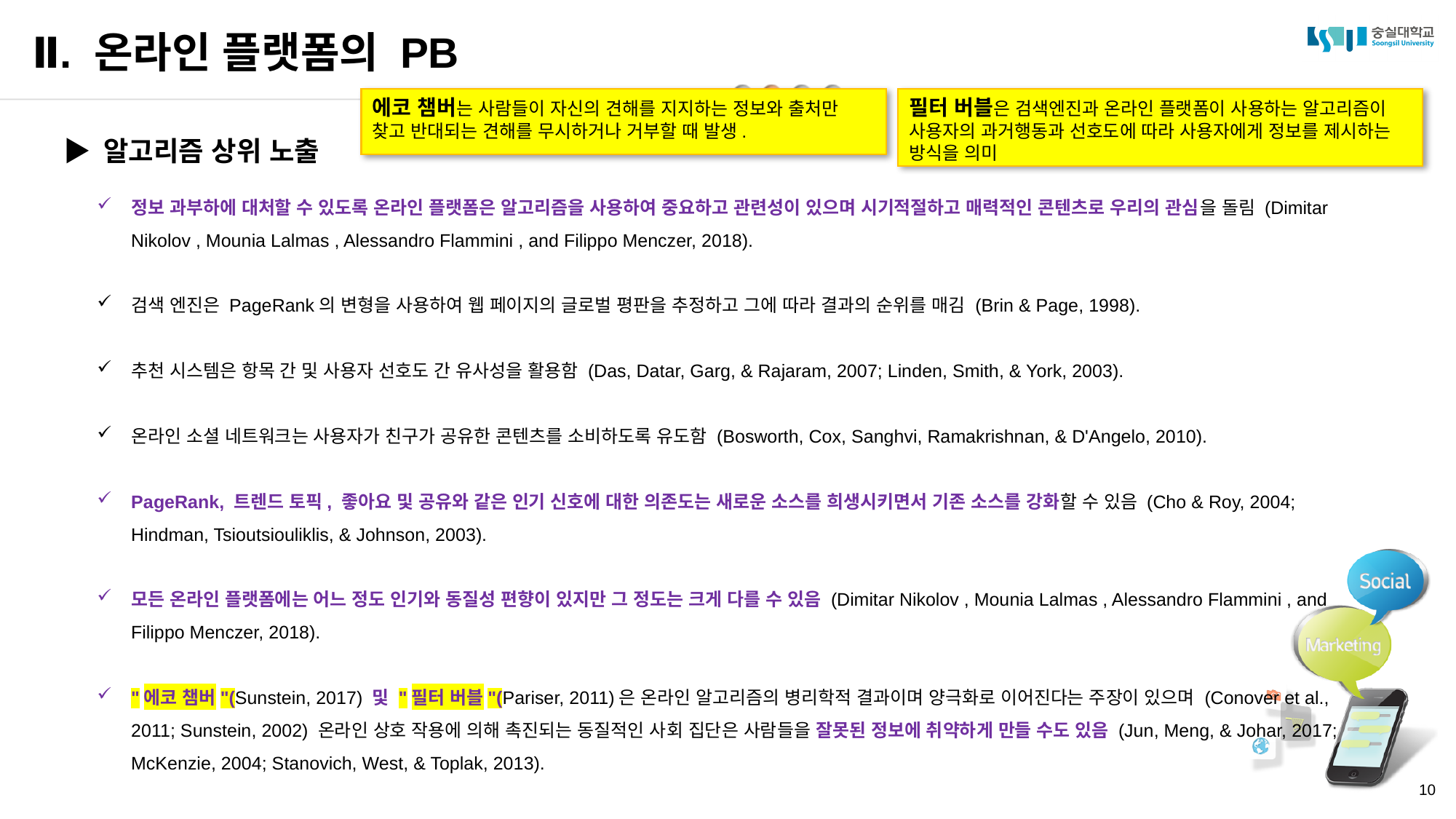

Ⅱ. 온라인 플랫폼의 PB
에코 챔버는 사람들이 자신의 견해를 지지하는 정보와 출처만 찾고 반대되는 견해를 무시하거나 거부할 때 발생.
필터 버블은 검색엔진과 온라인 플랫폼이 사용하는 알고리즘이 사용자의 과거행동과 선호도에 따라 사용자에게 정보를 제시하는 방식을 의미
▶ 알고리즘 상위 노출
정보 과부하에 대처할 수 있도록 온라인 플랫폼은 알고리즘을 사용하여 중요하고 관련성이 있으며 시기적절하고 매력적인 콘텐츠로 우리의 관심을 돌림 (Dimitar Nikolov , Mounia Lalmas , Alessandro Flammini , and Filippo Menczer, 2018).

검색 엔진은 PageRank의 변형을 사용하여 웹 페이지의 글로벌 평판을 추정하고 그에 따라 결과의 순위를 매김 (Brin & Page, 1998).

추천 시스템은 항목 간 및 사용자 선호도 간 유사성을 활용함 (Das, Datar, Garg, & Rajaram, 2007; Linden, Smith, & York, 2003).

온라인 소셜 네트워크는 사용자가 친구가 공유한 콘텐츠를 소비하도록 유도함 (Bosworth, Cox, Sanghvi, Ramakrishnan, & D'Angelo, 2010).

PageRank, 트렌드 토픽, 좋아요 및 공유와 같은 인기 신호에 대한 의존도는 새로운 소스를 희생시키면서 기존 소스를 강화할 수 있음 (Cho & Roy, 2004; Hindman, Tsioutsiouliklis, & Johnson, 2003).

모든 온라인 플랫폼에는 어느 정도 인기와 동질성 편향이 있지만 그 정도는 크게 다를 수 있음 (Dimitar Nikolov , Mounia Lalmas , Alessandro Flammini , and Filippo Menczer, 2018).

"에코 챔버"(Sunstein, 2017) 및 "필터 버블"(Pariser, 2011)은 온라인 알고리즘의 병리학적 결과이며 양극화로 이어진다는 주장이 있으며 (Conover et al., 2011; Sunstein, 2002) 온라인 상호 작용에 의해 촉진되는 동질적인 사회 집단은 사람들을 잘못된 정보에 취약하게 만들 수도 있음 (Jun, Meng, & Johar, 2017; McKenzie, 2004; Stanovich, West, & Toplak, 2013).
10